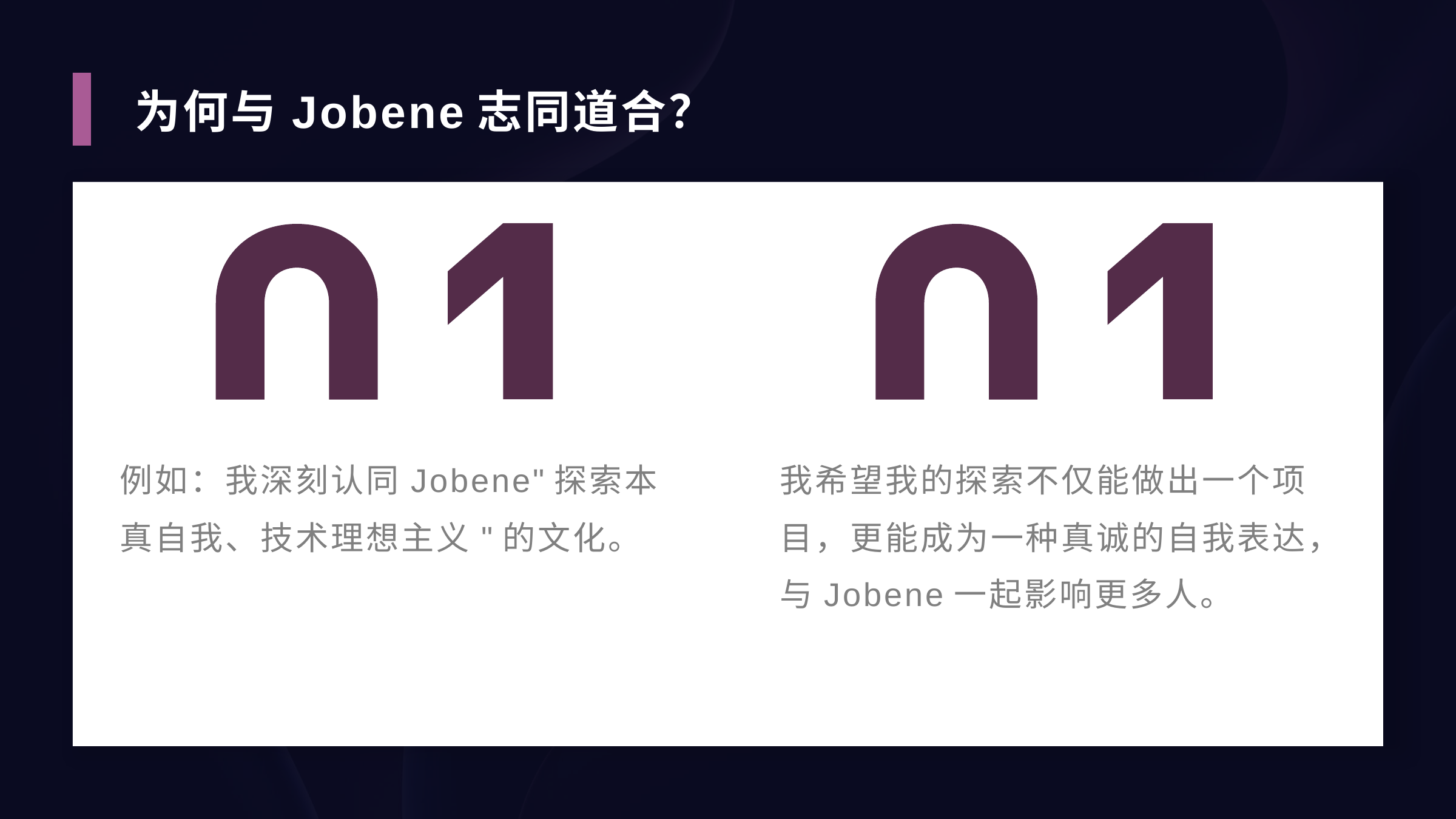

为何与Jobene志同道合？

例如：我深刻认同Jobene"探索本真自我、技术理想主义"的文化。
我希望我的探索不仅能做出一个项目，更能成为一种真诚的自我表达，与Jobene一起影响更多人。